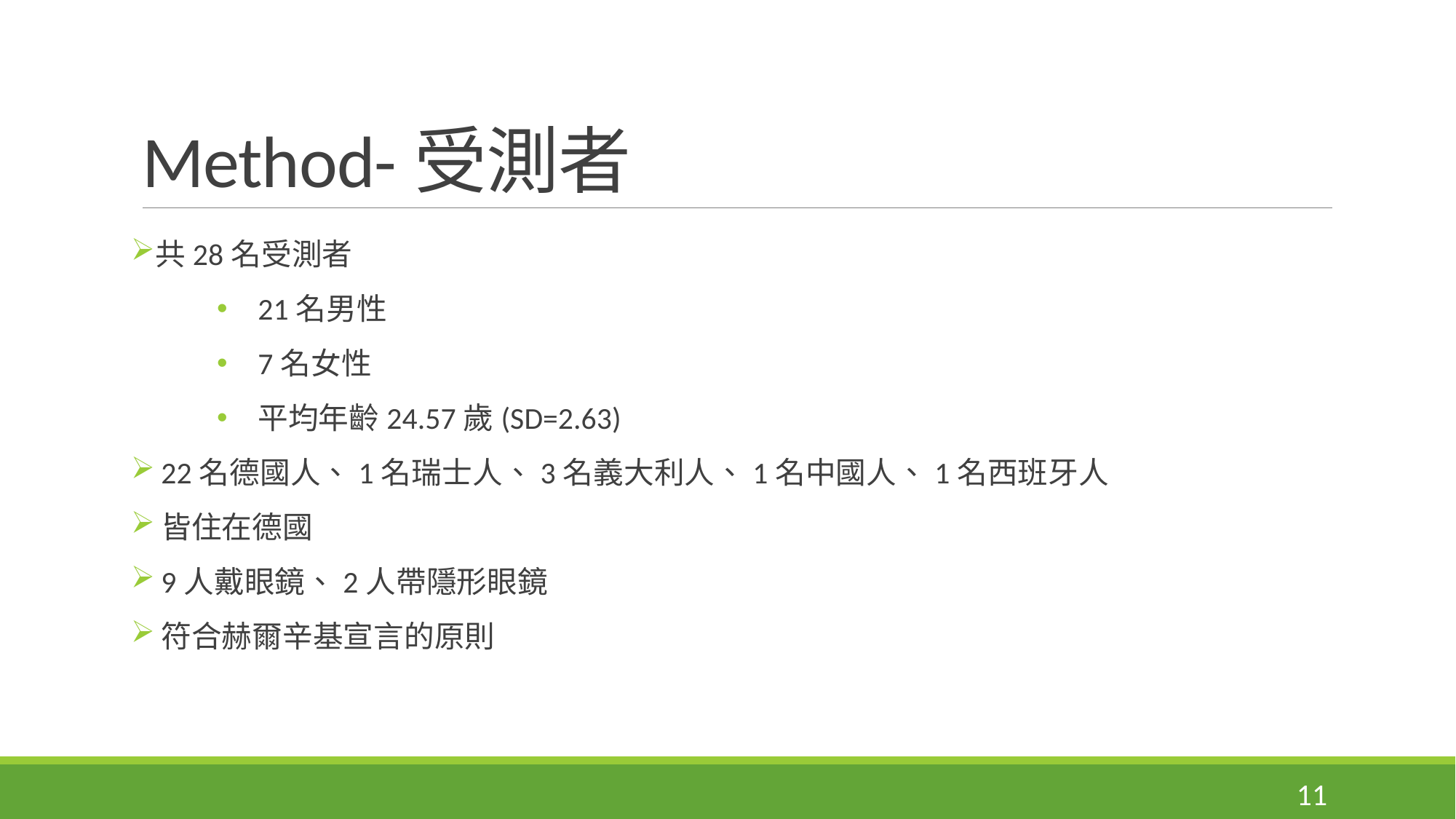

# Method-受測者
共28名受測者
21名男性
7名女性
平均年齡24.57歲(SD=2.63)
22名德國人、1名瑞士人、3名義大利人、1名中國人、1名西班牙人
皆住在德國
9人戴眼鏡、2人帶隱形眼鏡
符合赫爾辛基宣言的原則
11